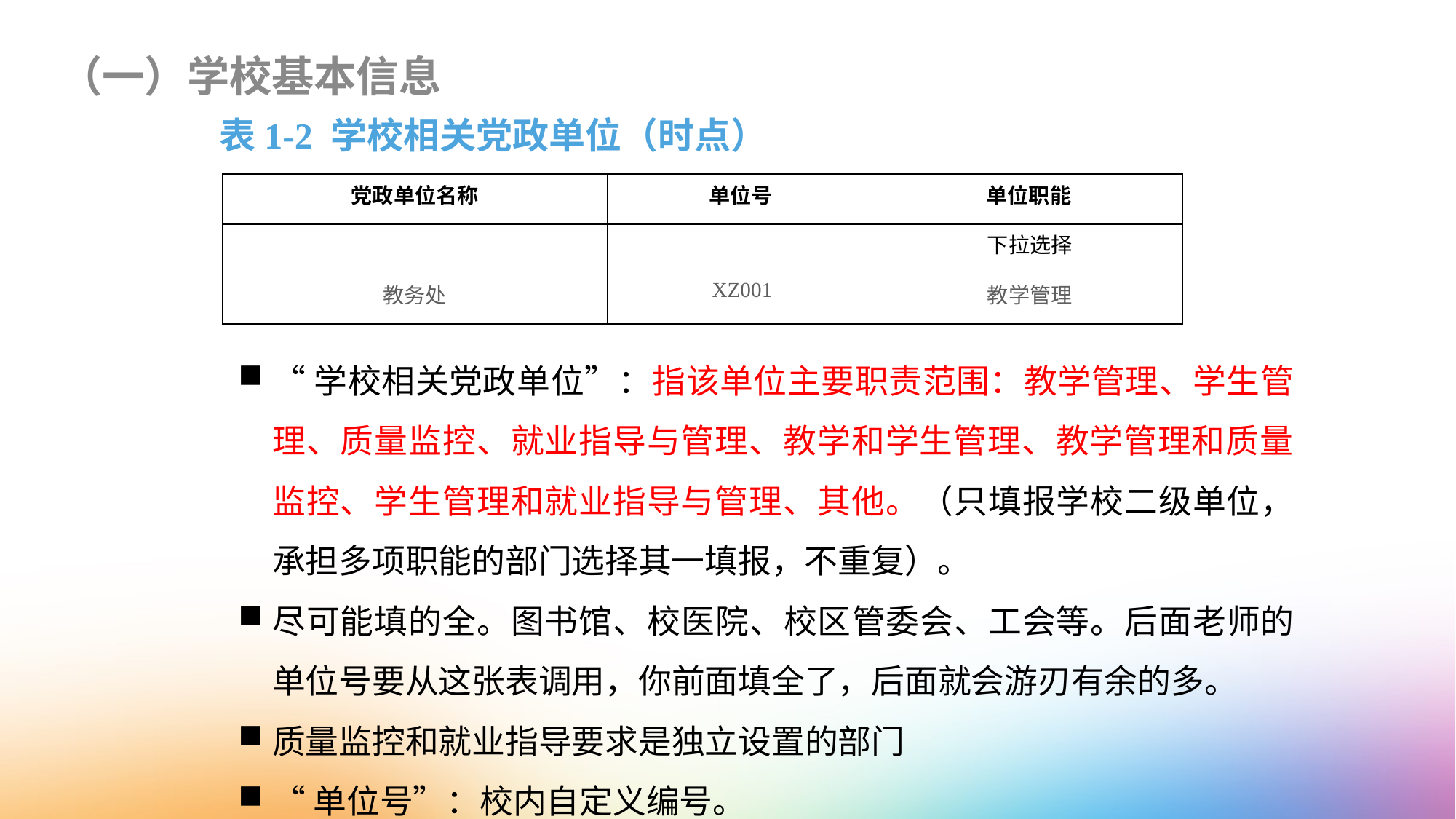

（一）学校基本信息
表1-2 学校相关党政单位（时点）

| 党政单位名称 | 单位号 | 单位职能 |
| --- | --- | --- |
|  |  | 下拉选择 |
| 教务处 | XZ001 | 教学管理 |
“学校相关党政单位”：指该单位主要职责范围：教学管理、学生管理、质量监控、就业指导与管理、教学和学生管理、教学管理和质量监控、学生管理和就业指导与管理、其他。（只填报学校二级单位，承担多项职能的部门选择其一填报，不重复）。
尽可能填的全。图书馆、校医院、校区管委会、工会等。后面老师的单位号要从这张表调用，你前面填全了，后面就会游刃有余的多。
质量监控和就业指导要求是独立设置的部门
“单位号”：校内自定义编号。